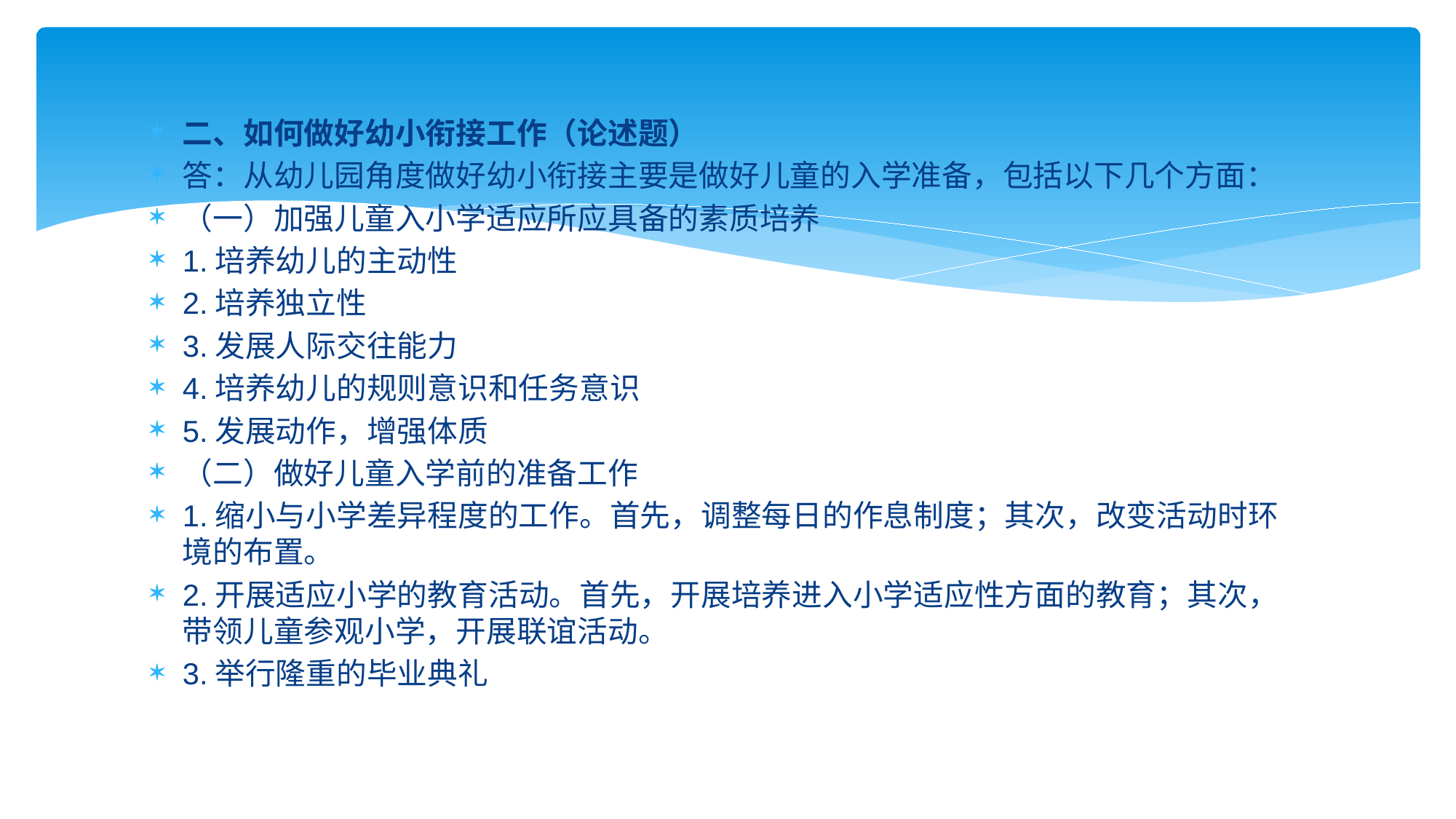

二、如何做好幼小衔接工作（论述题）
答：从幼儿园角度做好幼小衔接主要是做好儿童的入学准备，包括以下几个方面：
（一）加强儿童入小学适应所应具备的素质培养
1.培养幼儿的主动性
2.培养独立性
3.发展人际交往能力
4.培养幼儿的规则意识和任务意识
5.发展动作，增强体质
（二）做好儿童入学前的准备工作
1.缩小与小学差异程度的工作。首先，调整每日的作息制度；其次，改变活动时环境的布置。
2.开展适应小学的教育活动。首先，开展培养进入小学适应性方面的教育；其次，带领儿童参观小学，开展联谊活动。
3.举行隆重的毕业典礼